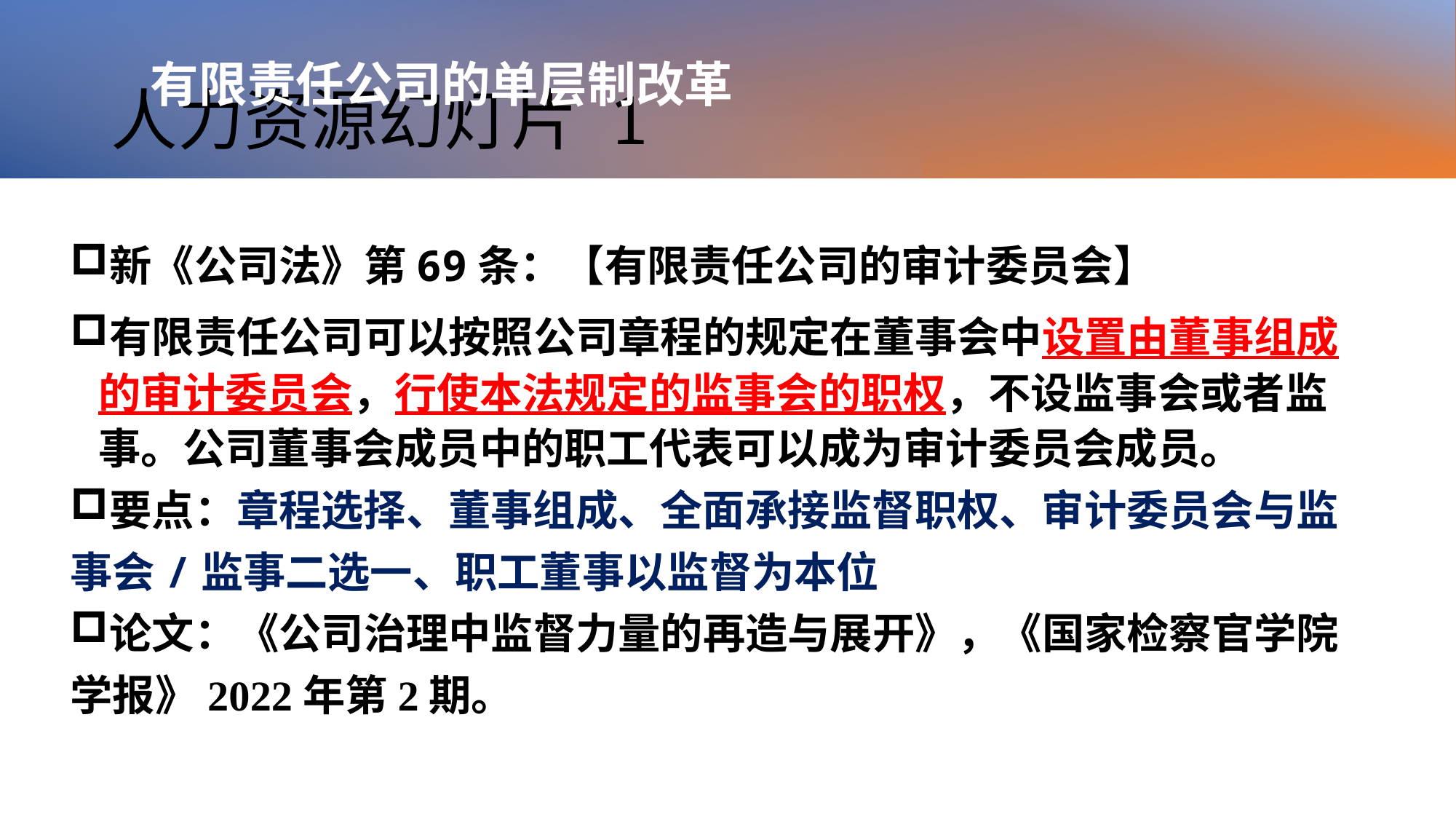

# 人力资源幻灯片 1
有限责任公司的单层制改革
新《公司法》第69条：【有限责任公司的审计委员会】
有限责任公司可以按照公司章程的规定在董事会中设置由董事组成的审计委员会，行使本法规定的监事会的职权，不设监事会或者监事。公司董事会成员中的职工代表可以成为审计委员会成员。
要点：章程选择、董事组成、全面承接监督职权、审计委员会与监事会/监事二选一、职工董事以监督为本位
论文：《公司治理中监督力量的再造与展开》，《国家检察官学院学报》2022年第2期。